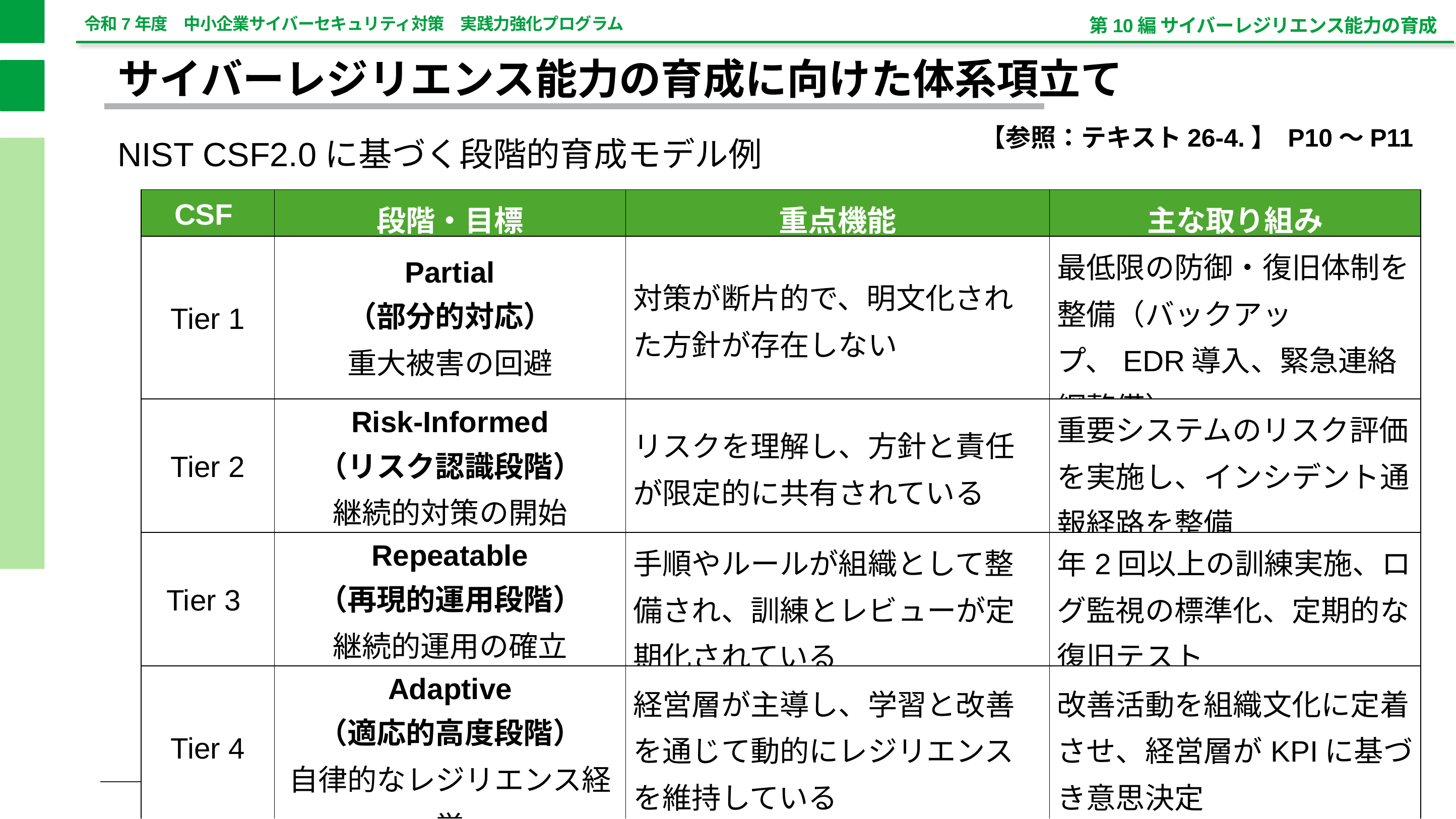

第10編 サイバーレジリエンス能力の育成
サイバーレジリエンス能力の育成に向けた体系項立て
【参照：テキスト26-4.】 P10～P11

NIST CSF2.0に基づく段階的育成モデル例
| CSF | 段階・目標 | 重点機能 | 主な取り組み |
| --- | --- | --- | --- |
| Tier 1 | Partial （部分的対応） 重大被害の回避 | 対策が断片的で、明文化された方針が存在しない | 最低限の防御・復旧体制を整備（バックアップ、EDR導入、緊急連絡網整備） |
| Tier 2 | Risk-Informed （リスク認識段階） 継続的対策の開始 | リスクを理解し、方針と責任が限定的に共有されている | 重要システムのリスク評価を実施し、インシデント通報経路を整備 |
| Tier 3 | Repeatable （再現的運用段階） 継続的運用の確立 | 手順やルールが組織として整備され、訓練とレビューが定期化されている | 年2回以上の訓練実施、ログ監視の標準化、定期的な復旧テスト |
| Tier 4 | Adaptive （適応的高度段階） 自律的なレジリエンス経営 | 経営層が主導し、学習と改善を通じて動的にレジリエンスを維持している | 改善活動を組織文化に定着させ、経営層がKPIに基づき意思決定 |